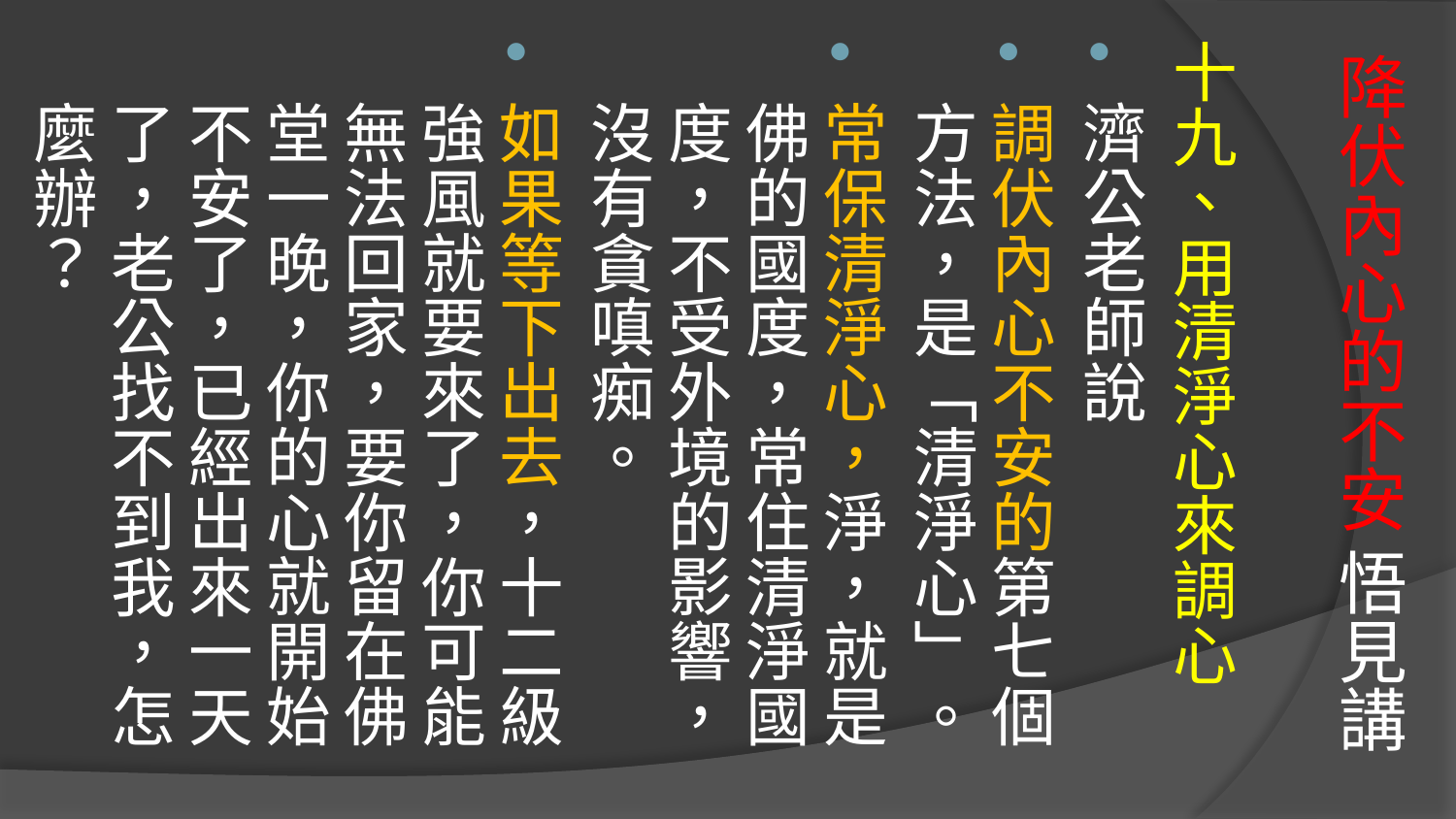

十九、用清淨心來調心
濟公老師說
調伏內心不安的第七個方法，是「清淨心」。
常保清淨心，淨，就是佛的國度，常住清淨國度，不受外境的影響，沒有貪嗔痴。
如果等下出去，十二級強風就要來了，你可能無法回家，要你留在佛堂一晚，你的心就開始不安了，已經出來一天了，老公找不到我，怎麼辦？
# 降伏內心的不安 悟見講